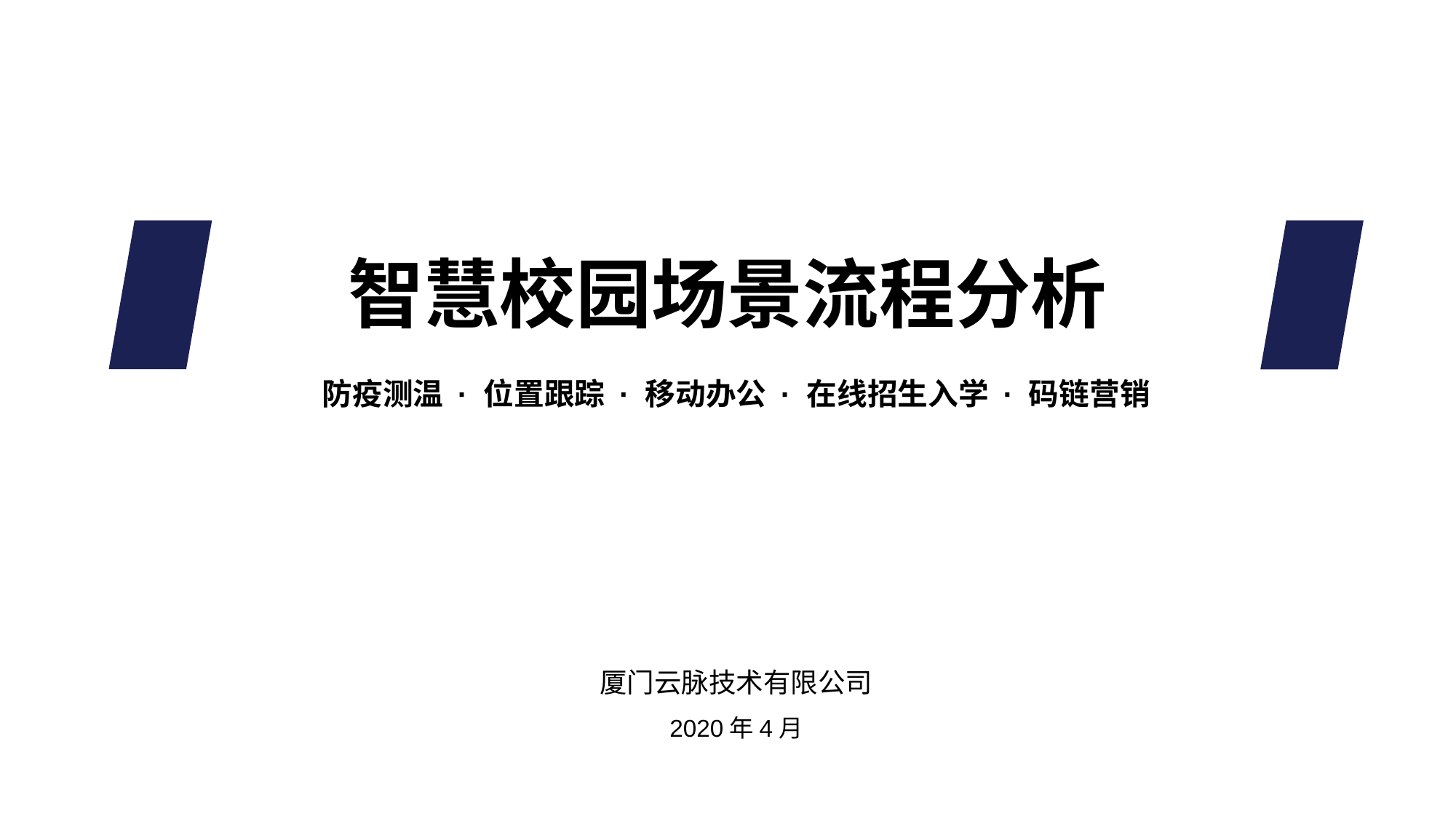

智慧校园场景流程分析
防疫测温 · 位置跟踪 · 移动办公 · 在线招生入学 · 码链营销
厦门云脉技术有限公司
2020年4月